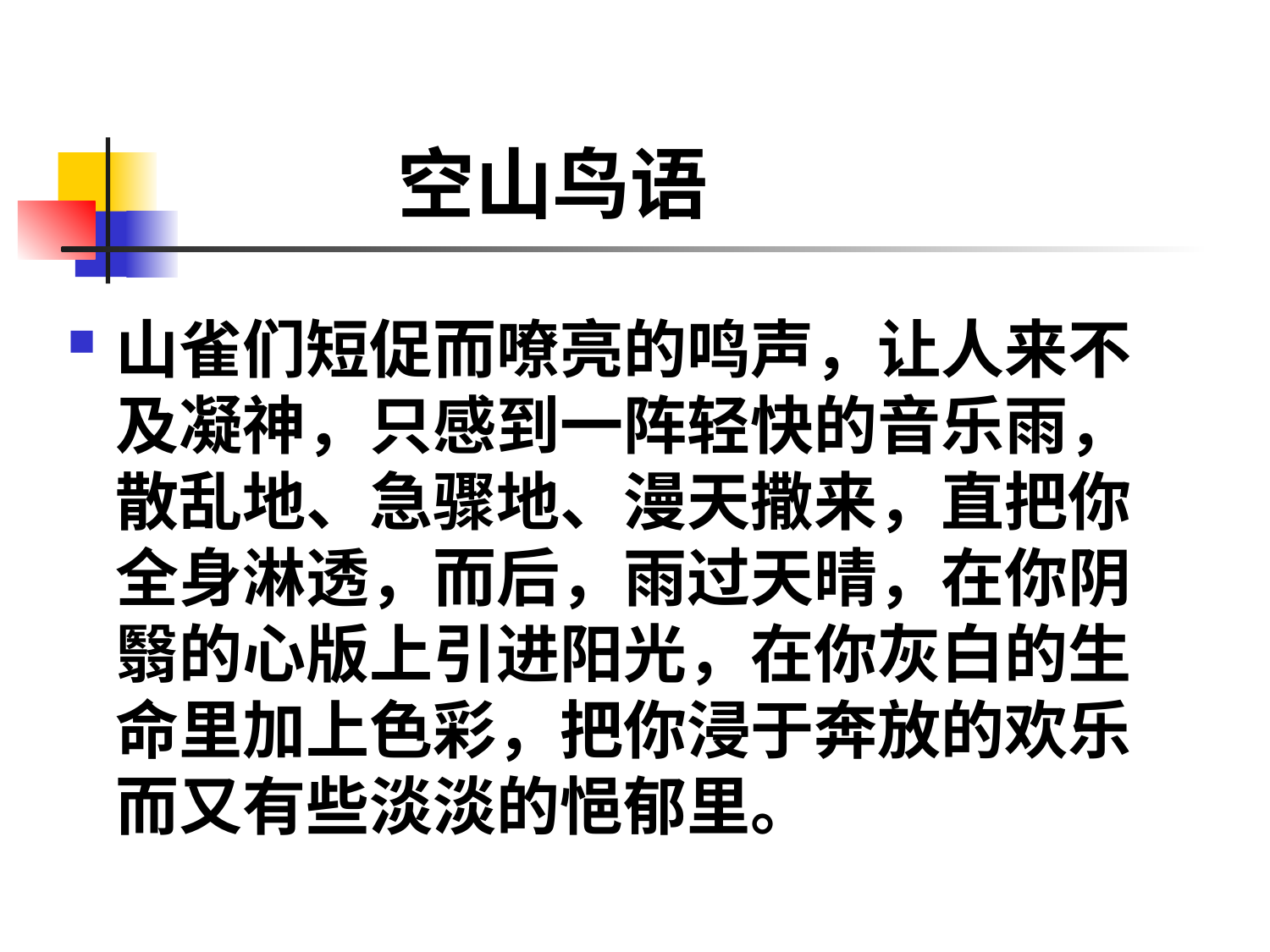

# 空山鸟语
山雀们短促而嘹亮的鸣声，让人来不及凝神，只感到一阵轻快的音乐雨，散乱地、急骤地、漫天撒来，直把你全身淋透，而后，雨过天晴，在你阴翳的心版上引进阳光，在你灰白的生命里加上色彩，把你浸于奔放的欢乐而又有些淡淡的悒郁里。